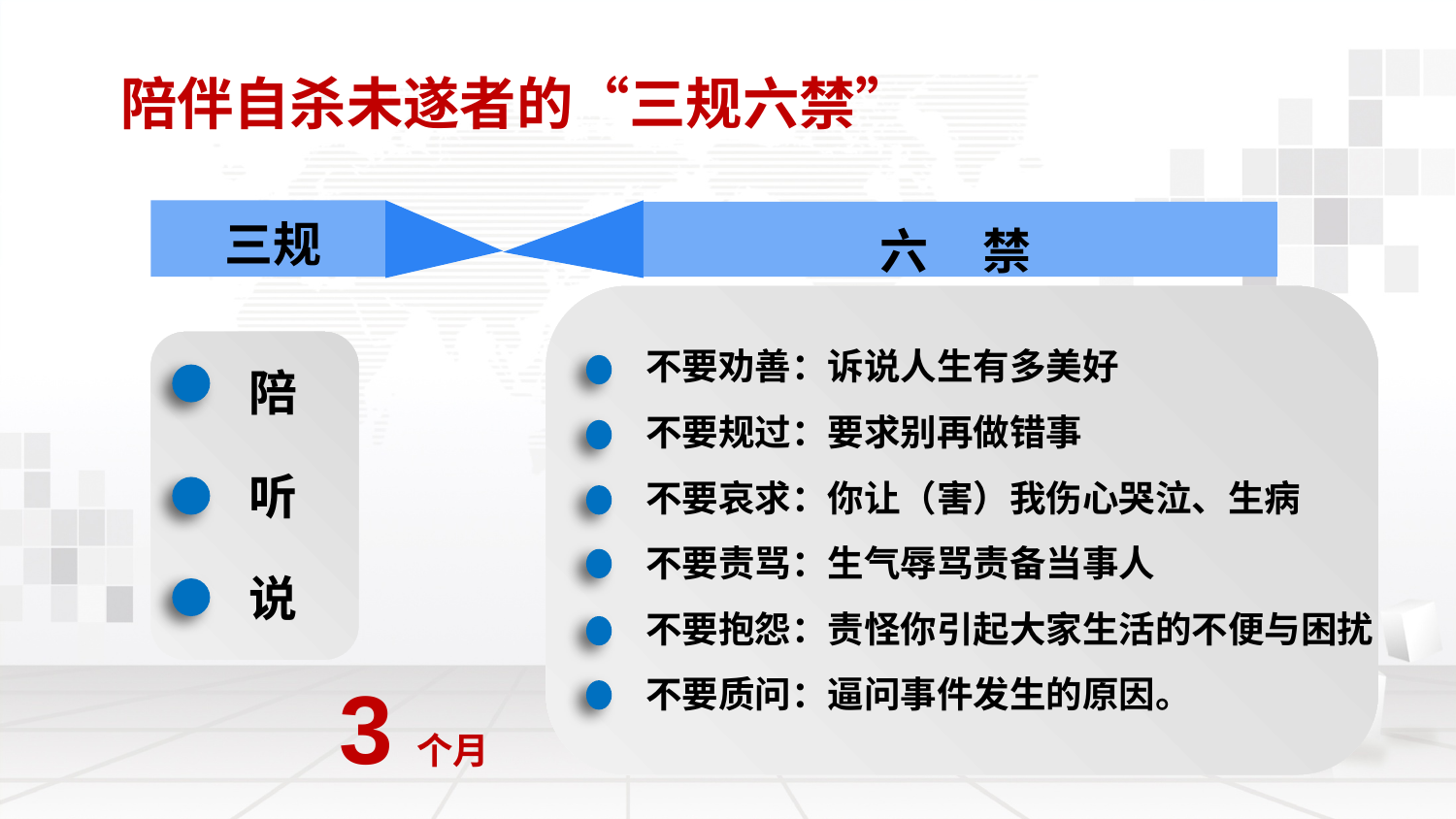

陪伴自杀未遂者的“三规六禁”

三规
六     禁

不要劝善：诉说人生有多美好
不要规过：要求别再做错事
不要哀求：你让（害）我伤心哭泣、生病
不要责骂：生气辱骂责备当事人
不要抱怨：责怪你引起大家生活的不便与困扰
不要质问：逼问事件发生的原因。
陪

听

说

3个月